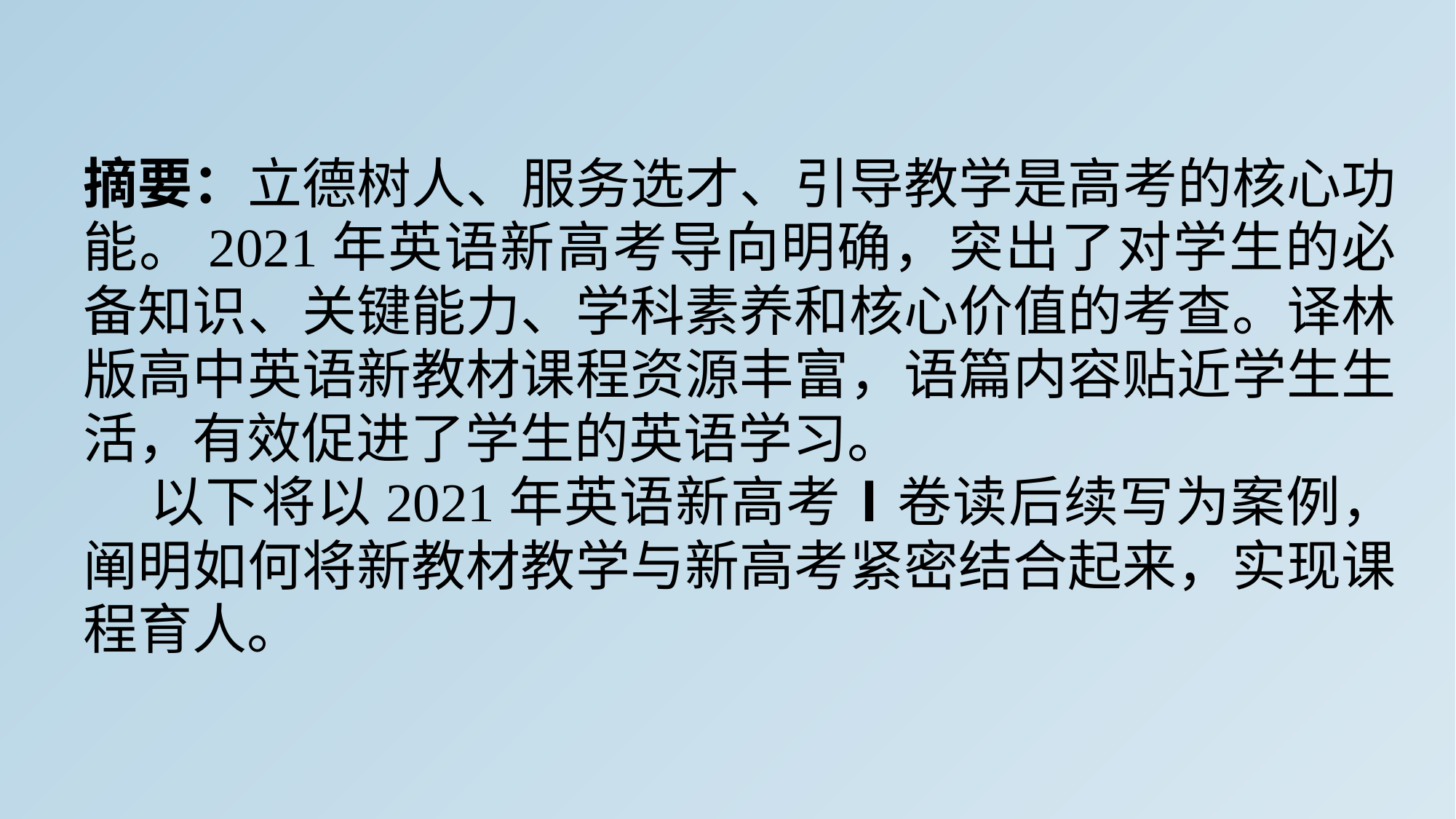

摘要：立德树人、服务选才、引导教学是高考的核心功能。2021年英语新高考导向明确，突出了对学生的必备知识、关键能力、学科素养和核心价值的考查。译林版高中英语新教材课程资源丰富，语篇内容贴近学生生活，有效促进了学生的英语学习。
    以下将以2021年英语新高考Ⅰ卷读后续写为案例，阐明如何将新教材教学与新高考紧密结合起来，实现课程育人。